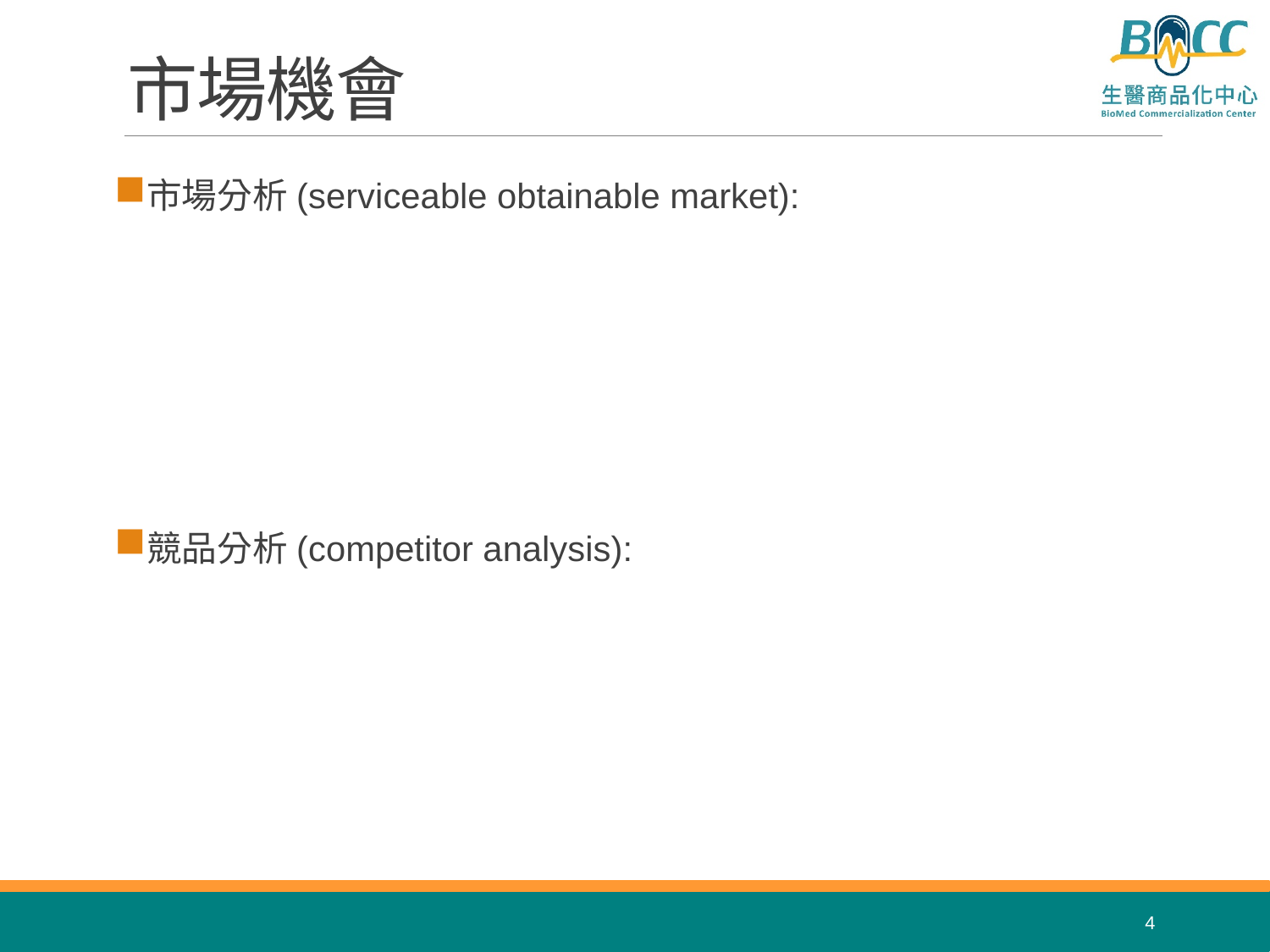

# 市場機會
市場分析(serviceable obtainable market):

競品分析(competitor analysis):

4